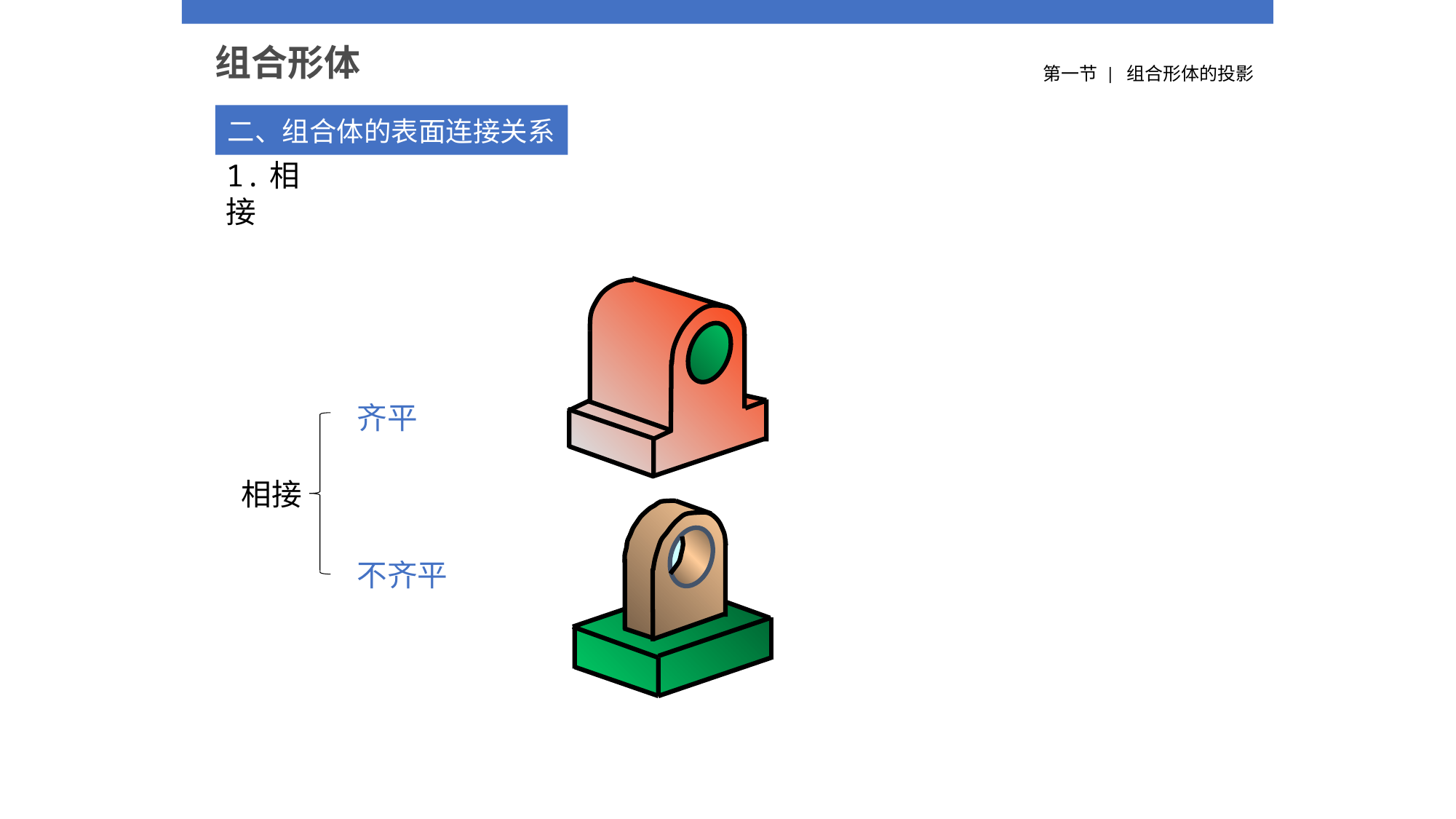

组合形体
第一节 |  组合形体的投影

二、组合体的表面连接关系
1.相接

齐平

相接

不齐平